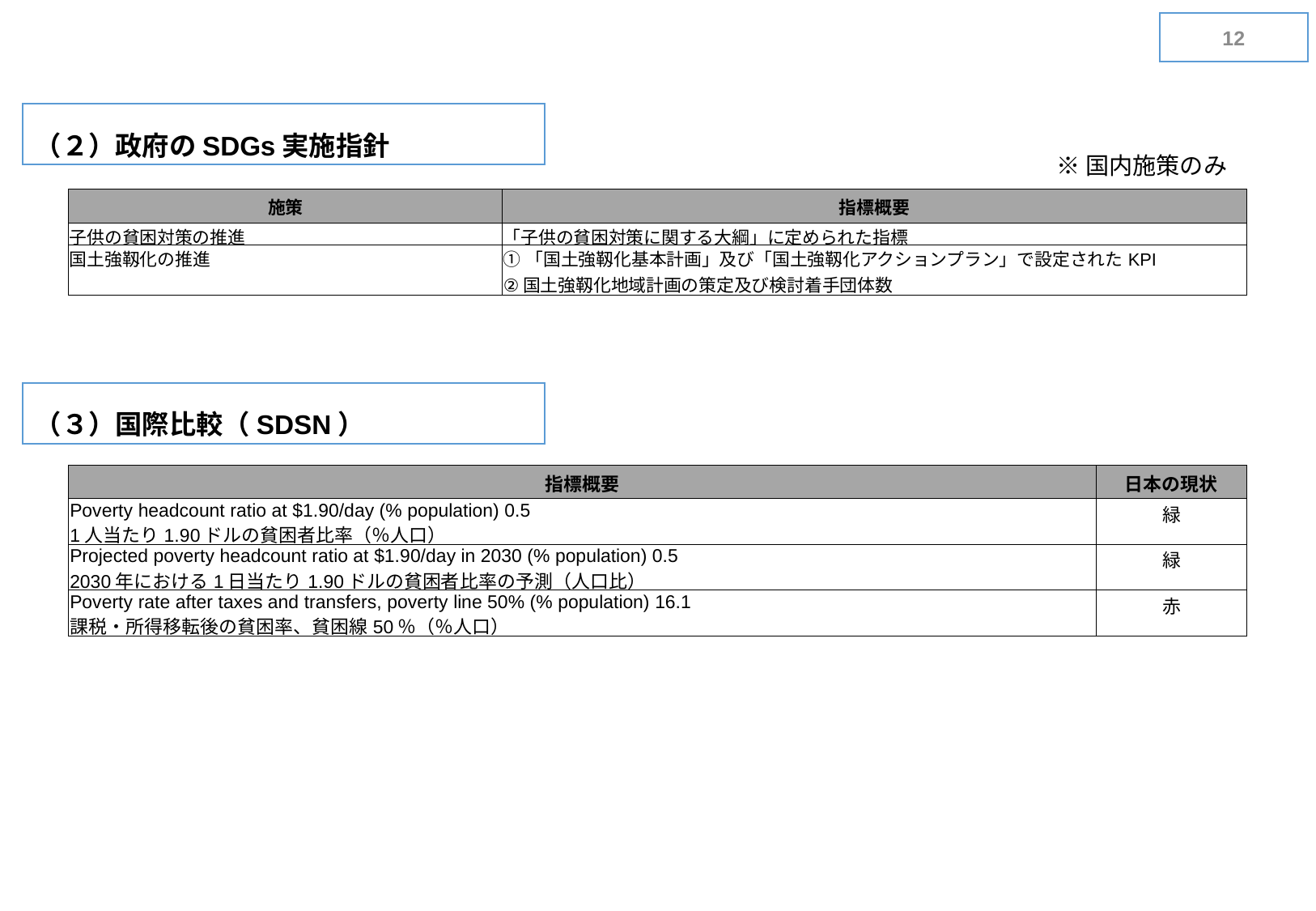

12
（２）政府のSDGs実施指針
※国内施策のみ
| 施策 | 指標概要 |
| --- | --- |
| 子供の貧困対策の推進 | 「子供の貧困対策に関する大綱」に定められた指標 |
| 国土強靱化の推進 | ①「国土強靱化基本計画」及び「国土強靱化アクションプラン」で設定されたKPI ②国土強靱化地域計画の策定及び検討着手団体数 |
（３）国際比較（SDSN）
| 指標概要 | 日本の現状 |
| --- | --- |
| Poverty headcount ratio at $1.90/day (% population) 0.5 1人当たり1.90ドルの貧困者比率（％人口） | 緑 |
| Projected poverty headcount ratio at $1.90/day in 2030 (% population) 0.5 2030年における1日当たり1.90ドルの貧困者比率の予測（人口比） | 緑 |
| Poverty rate after taxes and transfers, poverty line 50% (% population) 16.1 課税・所得移転後の貧困率、貧困線50％（％人口） | 赤 |